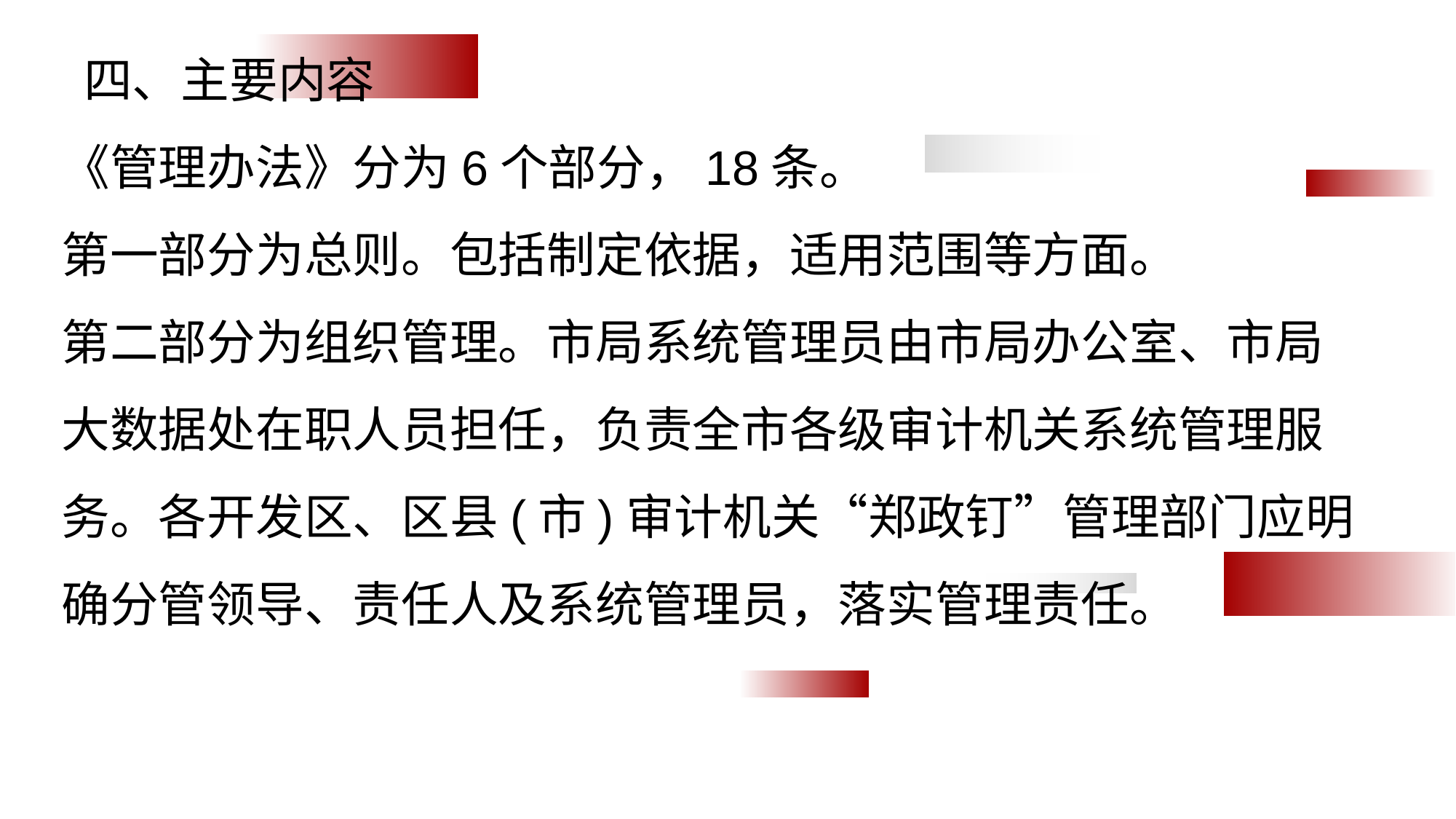

四、主要内容
《管理办法》分为6个部分，18条。
第一部分为总则。包括制定依据，适用范围等方面。
第二部分为组织管理。市局系统管理员由市局办公室、市局大数据处在职人员担任，负责全市各级审计机关系统管理服务。各开发区、区县(市)审计机关“郑政钉”管理部门应明确分管领导、责任人及系统管理员，落实管理责任。